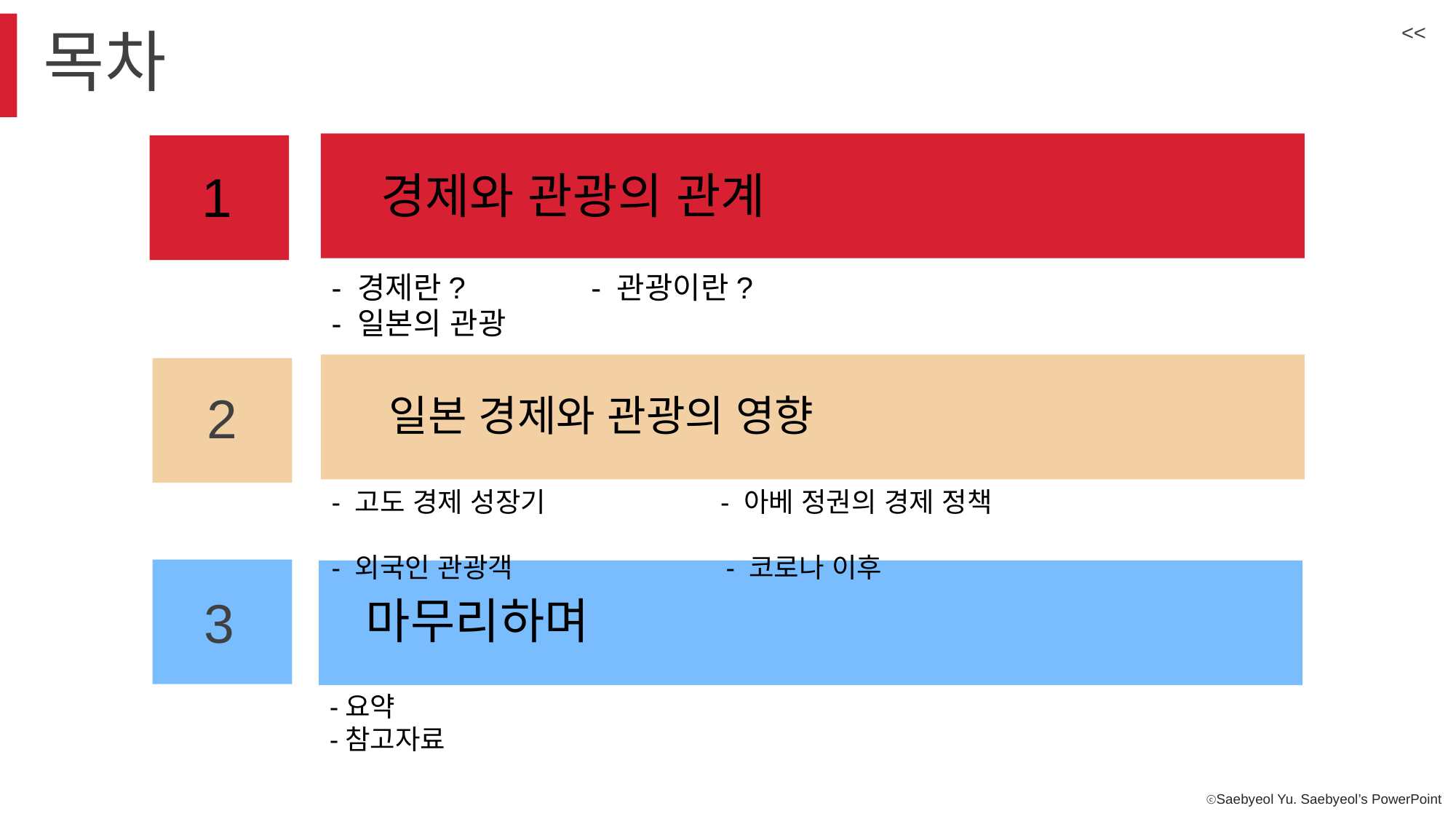

<<
목차

1
경제와 관광의 관계

- 경제란?               - 관광이란?
- 일본의 관광

2
일본 경제와 관광의 영향

- 고도 경제 성장기                      - 아베 정권의 경제 정책
- 외국인 관광객                           - 코로나 이후

3
마무리하며

-요약
-참고자료